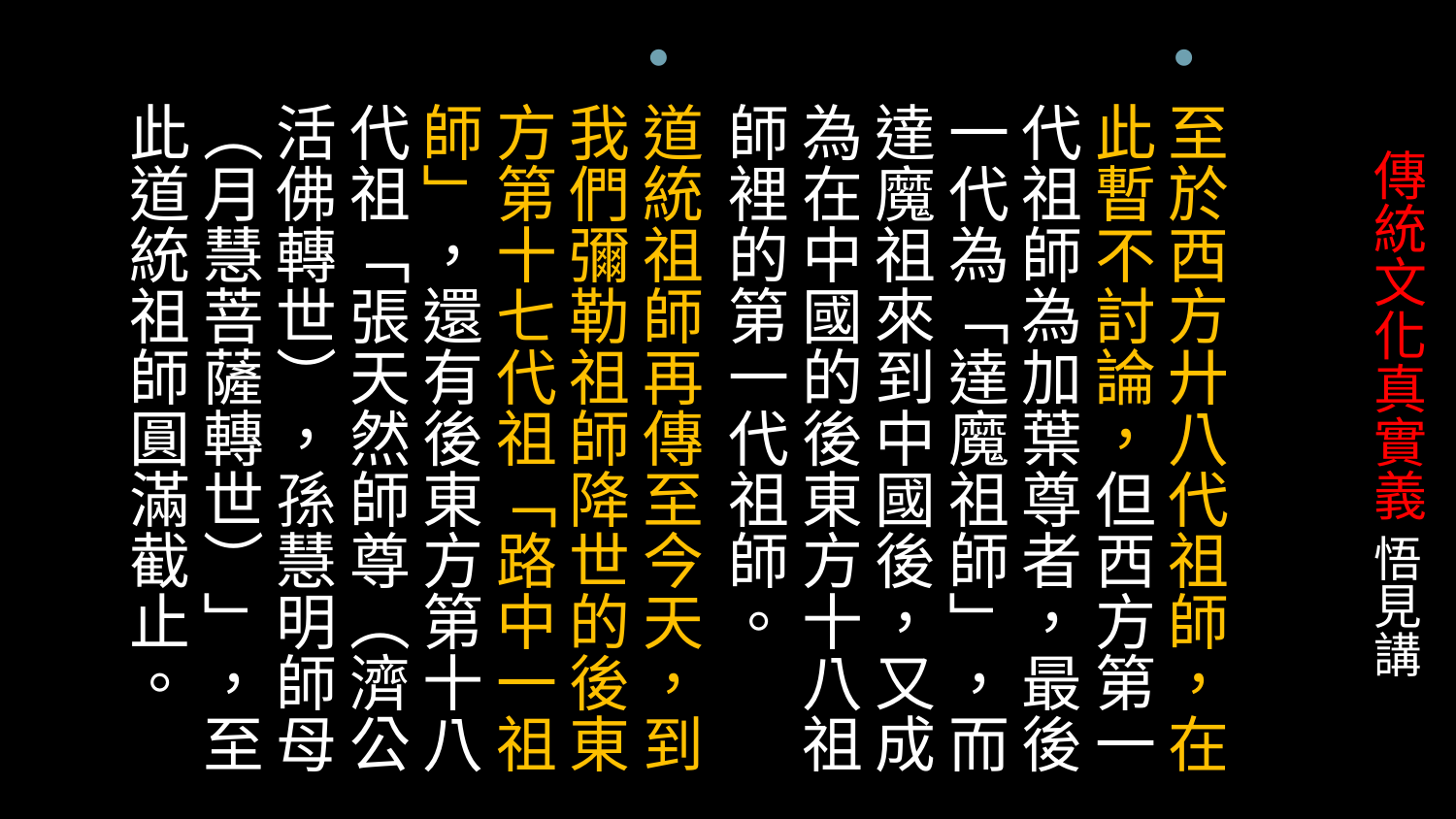

至於西方廾八代祖師，在此暫不討論，但西方第一代祖師為加葉尊者，最後一代為「達魔祖師」，而達魔祖來到中國後，又成為在中國的後東方十八祖師裡的第一代祖師。
道統祖師再傳至今天，到我們彌勒祖師降世的後東方第十七代祖「路中一祖師」，還有後東方第十八代祖「張天然師尊（濟公活佛轉世），孫慧明師母（月慧菩薩轉世）」，至此道統祖師圓滿截止。

# 傳統文化真實義 悟見講